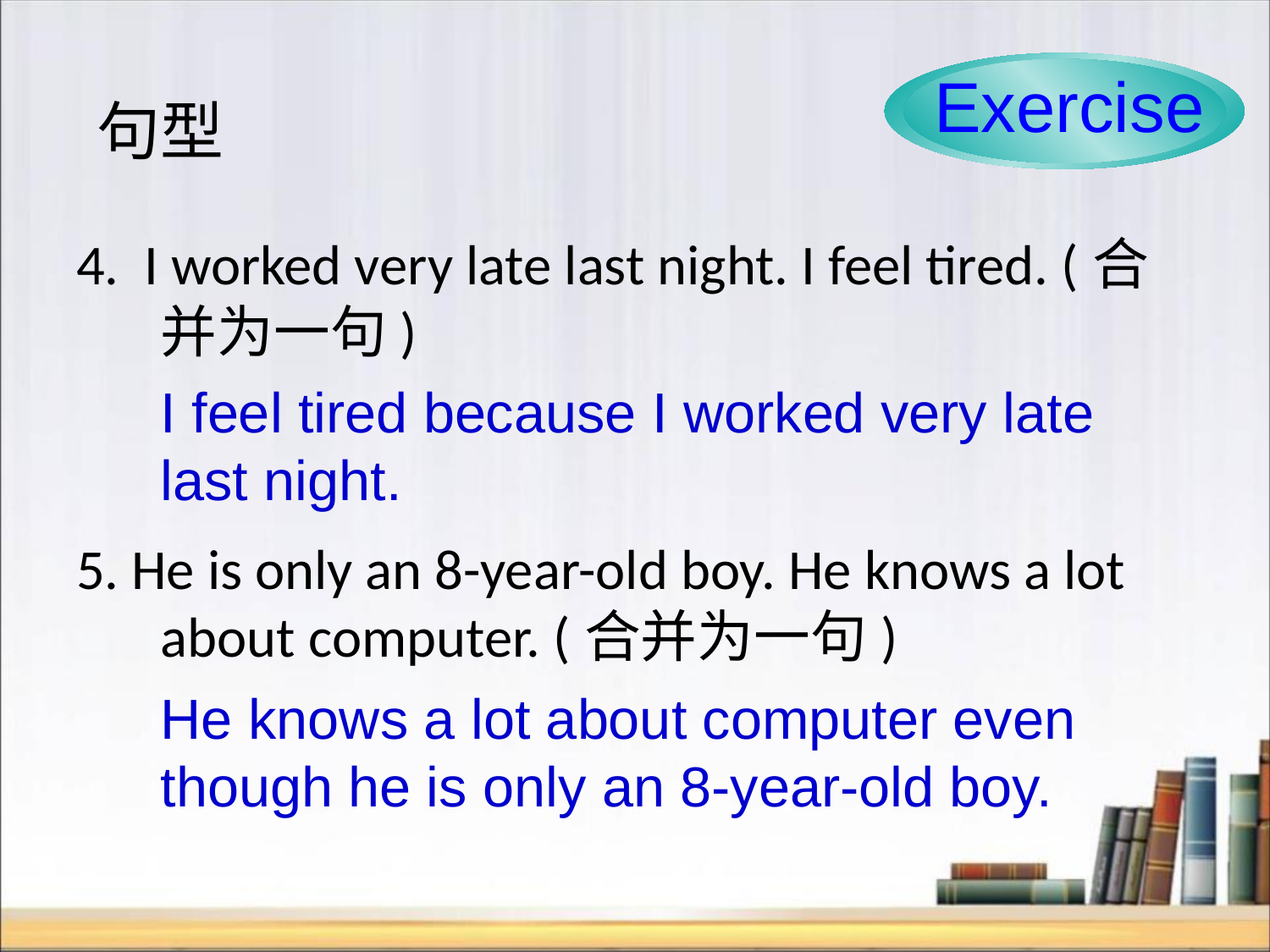

Exercise
句型
4.  I worked very late last night. I feel tired. (合并为一句)

5. He is only an 8-year-old boy. He knows a lot about computer. (合并为一句)

I feel tired because I worked very late last night.
He knows a lot about computer even though he is only an 8-year-old boy.